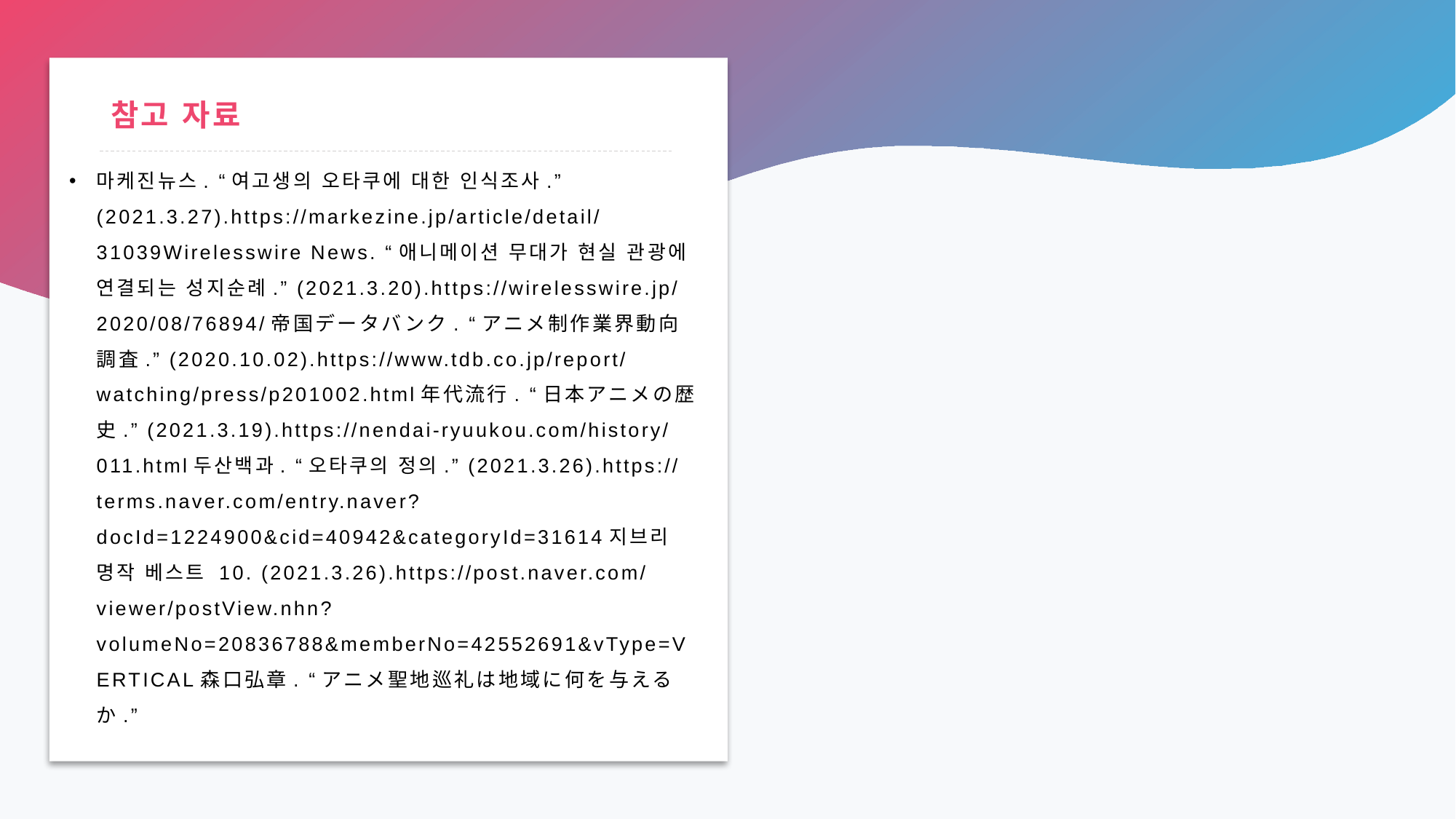

# 참고 자료
마케진뉴스. “여고생의 오타쿠에 대한 인식조사.” (2021.3.27).https://markezine.jp/article/detail/31039Wirelesswire News. “애니메이션 무대가 현실 관광에 연결되는 성지순례.” (2021.3.20).https://wirelesswire.jp/2020/08/76894/帝国データバンク. “アニメ制作業界動向調査.” (2020.10.02).https://www.tdb.co.jp/report/watching/press/p201002.html年代流行. “日本アニメの歴史.” (2021.3.19).https://nendai-ryuukou.com/history/011.html두산백과. “오타쿠의 정의.” (2021.3.26).https://terms.naver.com/entry.naver?docId=1224900&cid=40942&categoryId=31614지브리 명작 베스트 10. (2021.3.26).https://post.naver.com/viewer/postView.nhn?volumeNo=20836788&memberNo=42552691&vType=VERTICAL森口弘章. “アニメ聖地巡礼は地域に何を与えるか.”